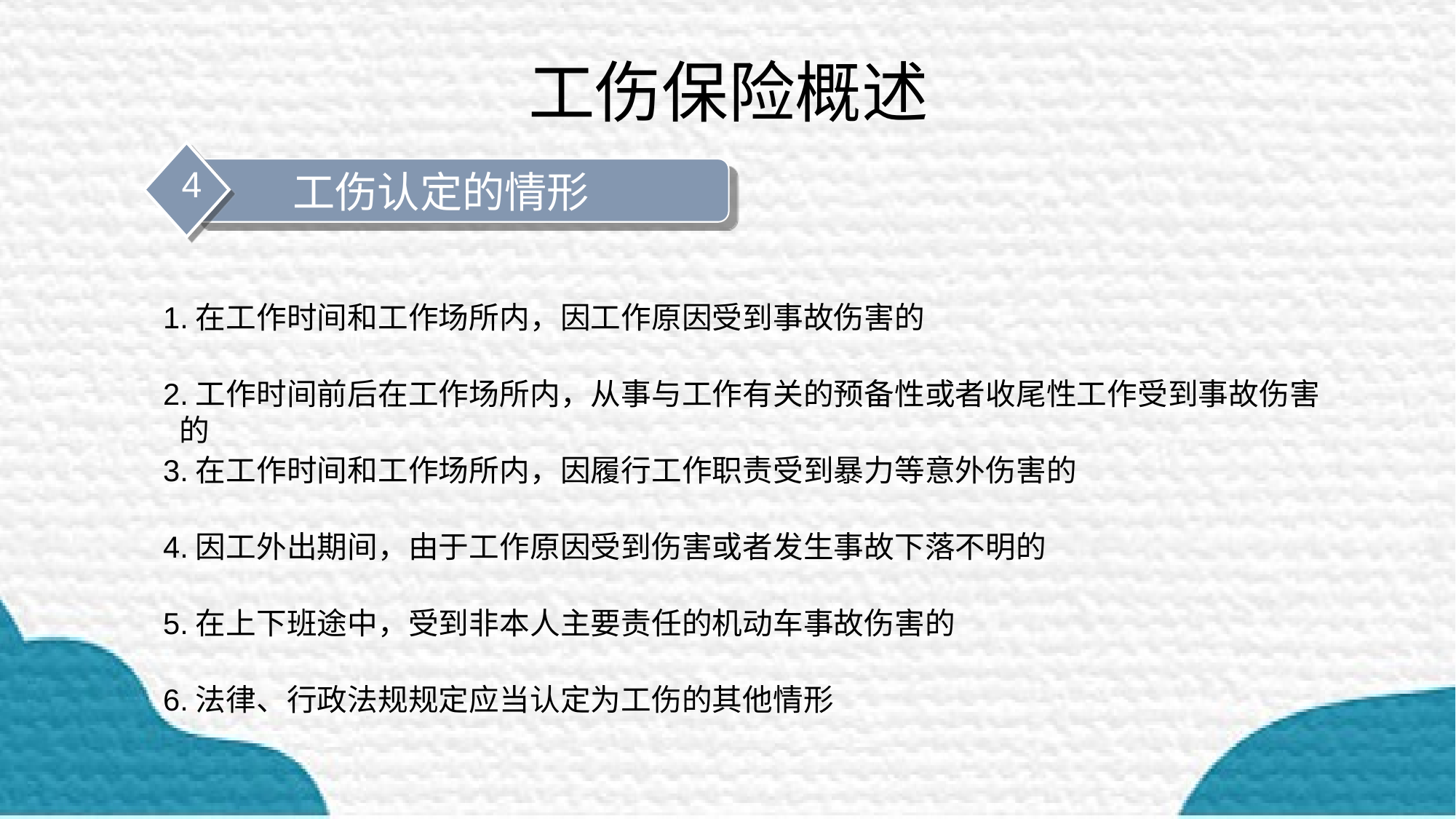

# 工伤保险概述

4

工伤认定的情形
   1.在工作时间和工作场所内，因工作原因受到事故伤害的
   2.工作时间前后在工作场所内，从事与工作有关的预备性或者收尾性工作受到事故伤害的

   3.在工作时间和工作场所内，因履行工作职责受到暴力等意外伤害的
   4.因工外出期间，由于工作原因受到伤害或者发生事故下落不明的
   5.在上下班途中，受到非本人主要责任的机动车事故伤害的

   6.法律、行政法规规定应当认定为工伤的其他情形